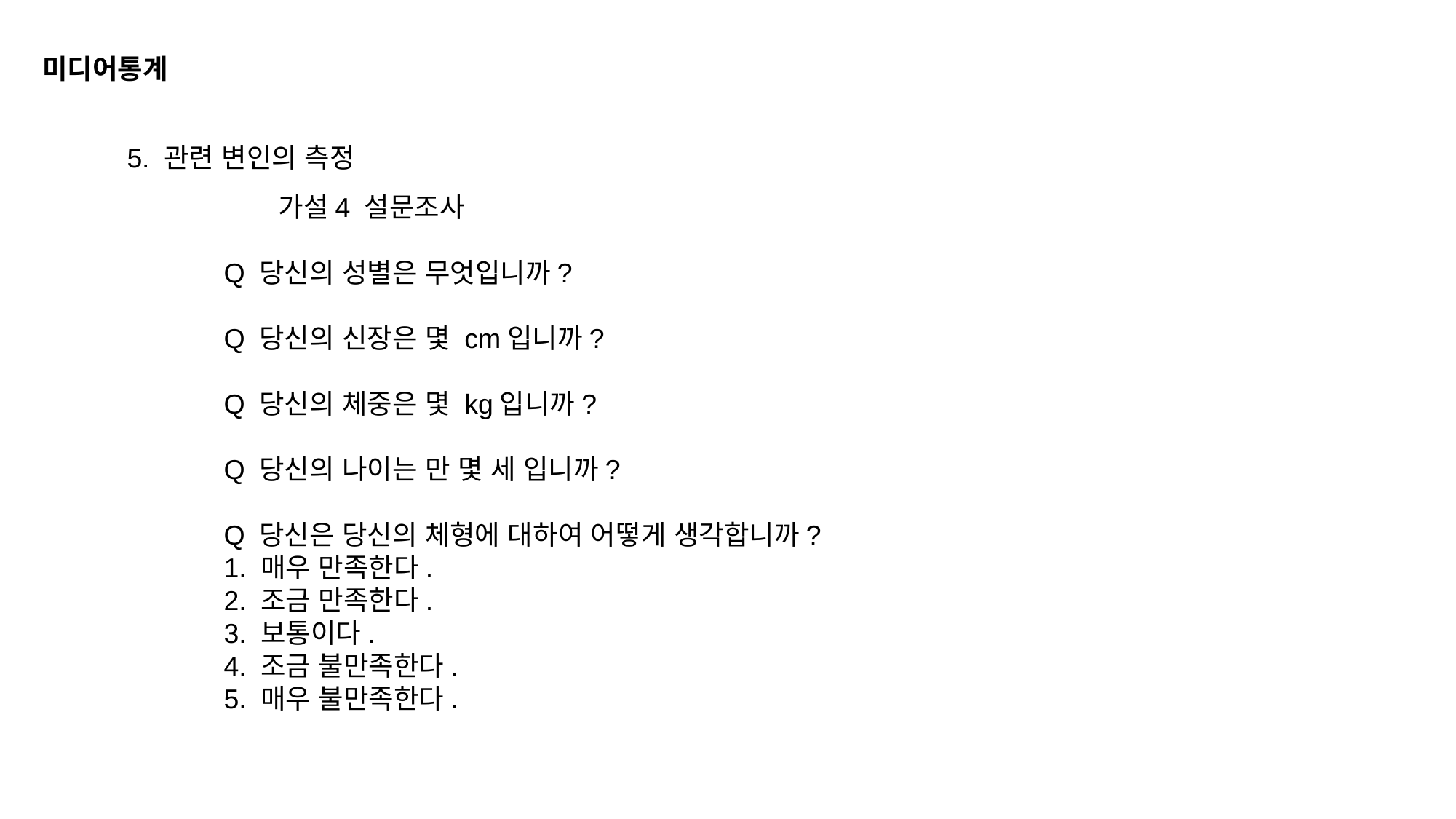

미디어통계
5. 관련 변인의 측정
가설4 설문조사

Q 당신의 성별은 무엇입니까?

Q 당신의 신장은 몇 cm입니까?

Q 당신의 체중은 몇 kg입니까?

Q 당신의 나이는 만 몇 세 입니까?

Q 당신은 당신의 체형에 대하여 어떻게 생각합니까?
1. 매우 만족한다.
2. 조금 만족한다.
3. 보통이다.
4. 조금 불만족한다.
5. 매우 불만족한다.